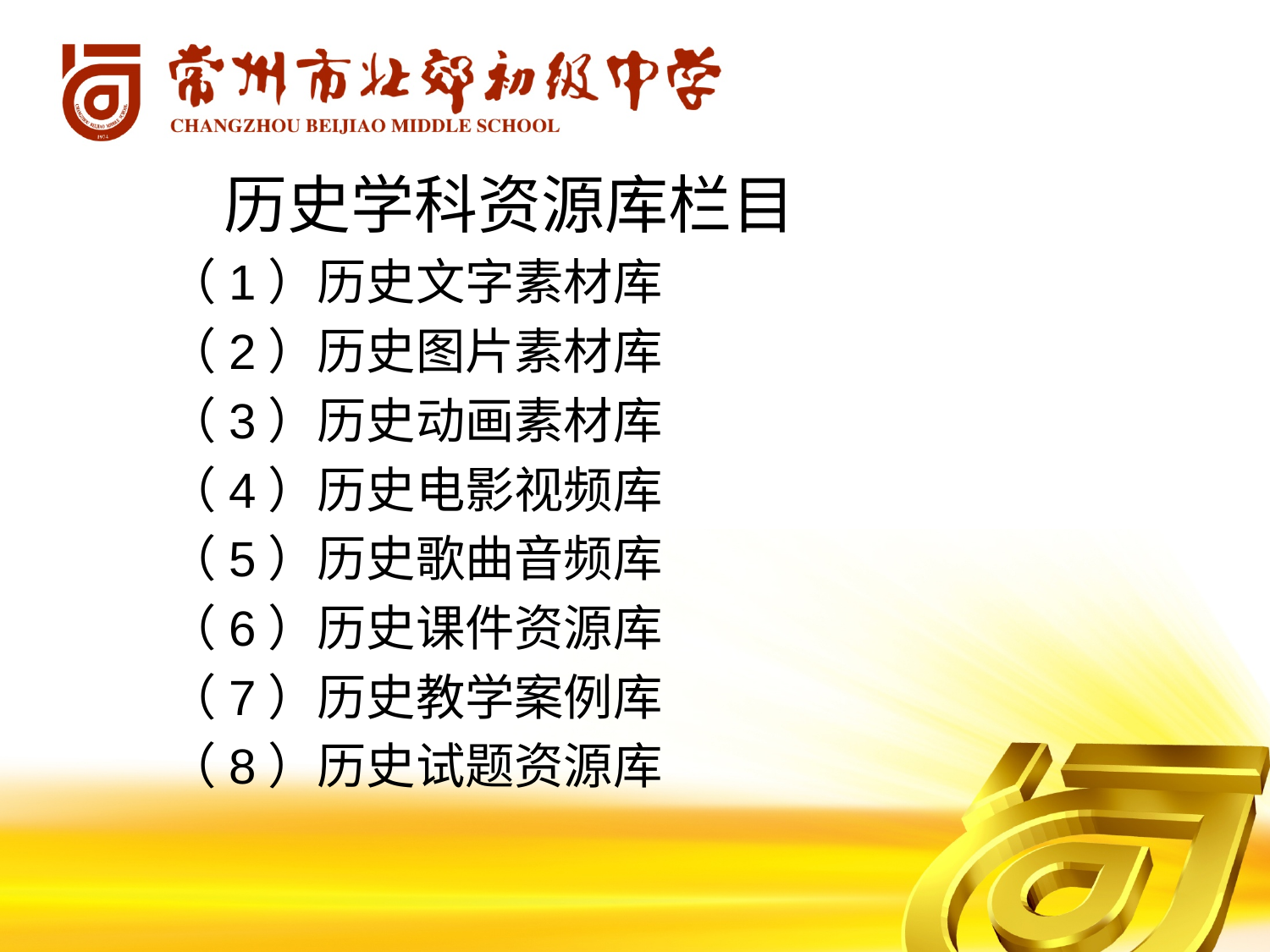

历史学科资源库栏目
（1）历史文字素材库
（2）历史图片素材库
（3）历史动画素材库
（4）历史电影视频库
（5）历史歌曲音频库
（6）历史课件资源库
（7）历史教学案例库
（8）历史试题资源库